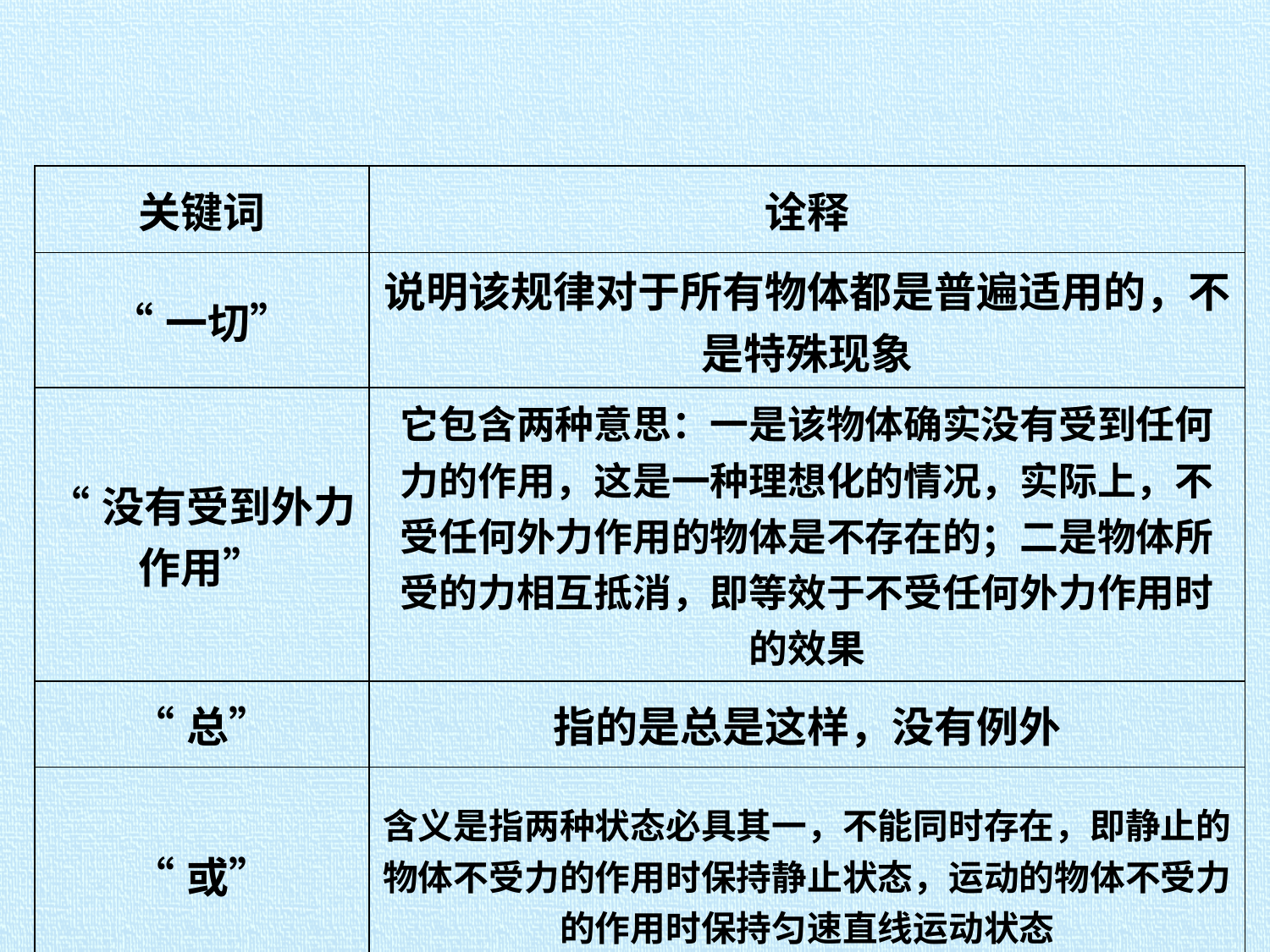

| 关键词 | 诠释 |
| --- | --- |
| “一切” | 说明该规律对于所有物体都是普遍适用的，不是特殊现象 |
| “没有受到外力作用” | 它包含两种意思：一是该物体确实没有受到任何力的作用，这是一种理想化的情况，实际上，不受任何外力作用的物体是不存在的；二是物体所受的力相互抵消，即等效于不受任何外力作用时的效果 |
| “总” | 指的是总是这样，没有例外 |
| “或” | 含义是指两种状态必具其一，不能同时存在，即静止的物体不受力的作用时保持静止状态，运动的物体不受力的作用时保持匀速直线运动状态 |